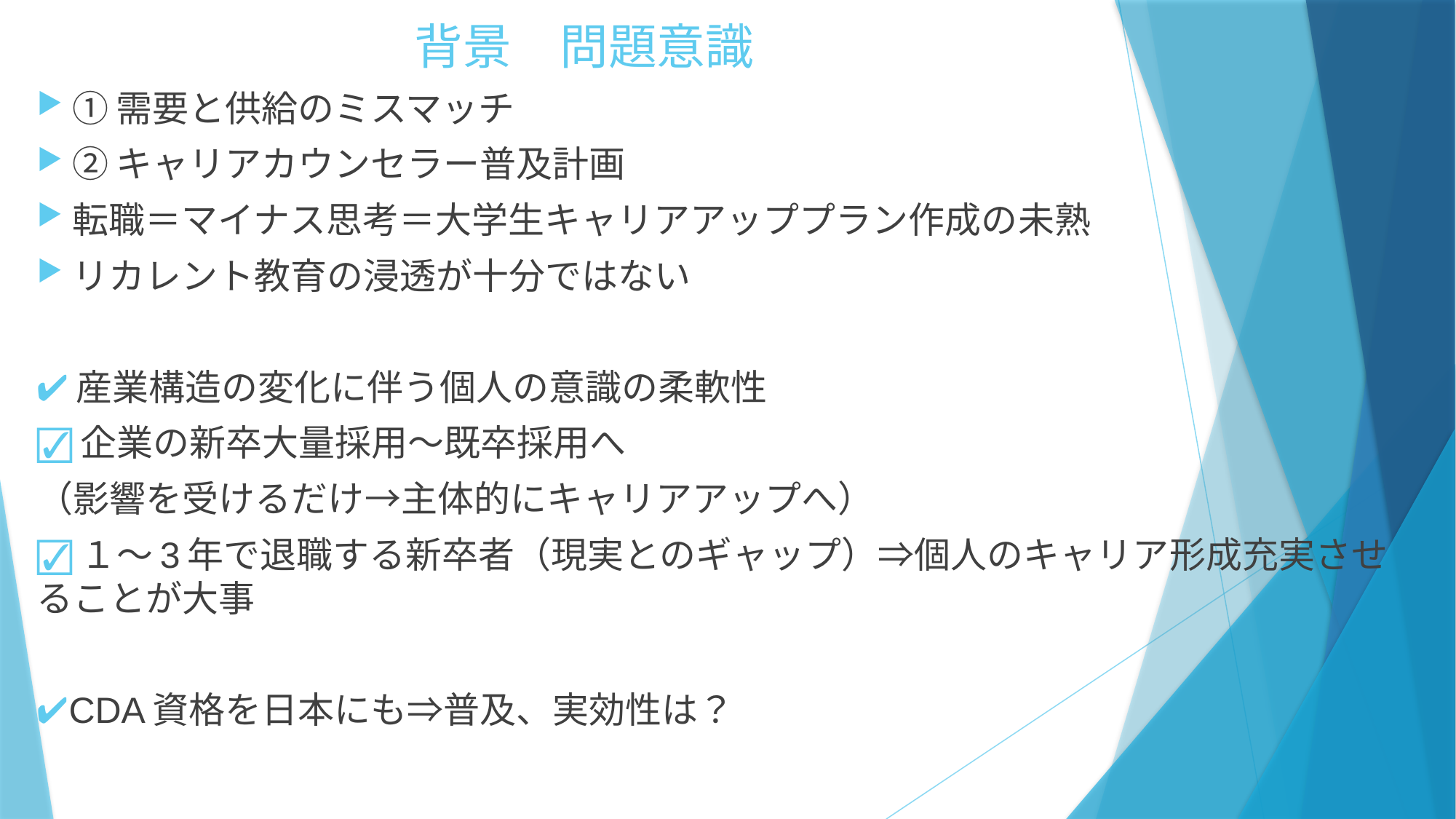

# 背景　問題意識
①需要と供給のミスマッチ
②キャリアカウンセラー普及計画
転職＝マイナス思考＝大学生キャリアアッププラン作成の未熟
リカレント教育の浸透が十分ではない

✔産業構造の変化に伴う個人の意識の柔軟性
☑企業の新卒大量採用～既卒採用へ
（影響を受けるだけ→主体的にキャリアアップへ）
☑１～3年で退職する新卒者（現実とのギャップ）⇒個人のキャリア形成充実させることが大事

✔CDA資格を日本にも⇒普及、実効性は？